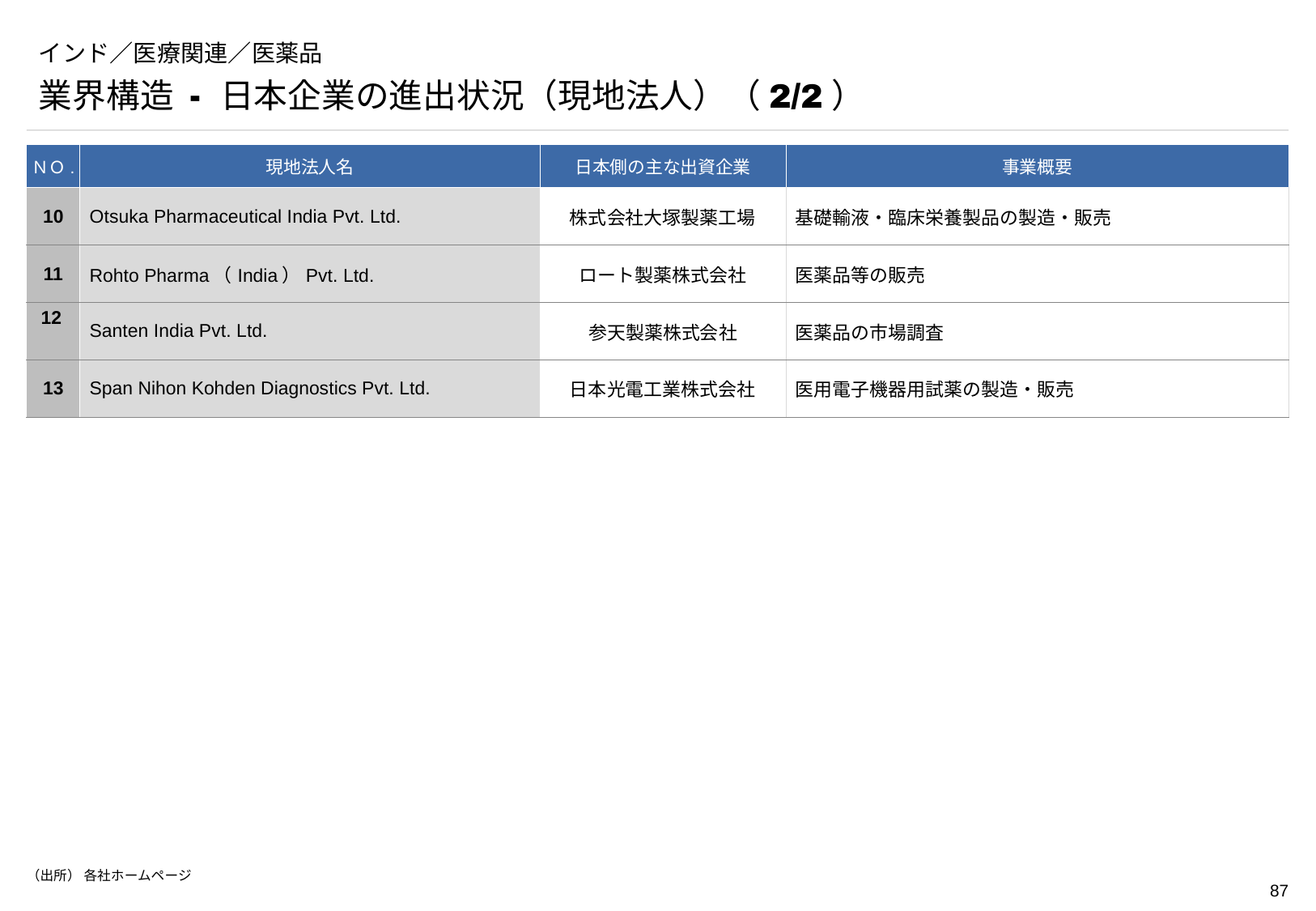

# インド／医療関連／医薬品
業界構造 - 日本企業の進出状況（現地法人）（2/2）
| ＮＯ. | 現地法人名 | 日本側の主な出資企業 | 事業概要 |
| --- | --- | --- | --- |
| 10 | Otsuka Pharmaceutical India Pvt. Ltd. | 株式会社大塚製薬工場 | 基礎輸液・臨床栄養製品の製造・販売 |
| 11 | Rohto Pharma（India）Pvt. Ltd. | ロート製薬株式会社 | 医薬品等の販売 |
| 12 | Santen India Pvt. Ltd. | 参天製薬株式会社 | 医薬品の市場調査 |
| 13 | Span Nihon Kohden Diagnostics Pvt. Ltd. | 日本光電工業株式会社 | 医用電子機器用試薬の製造・販売 |
（出所） 各社ホームページ